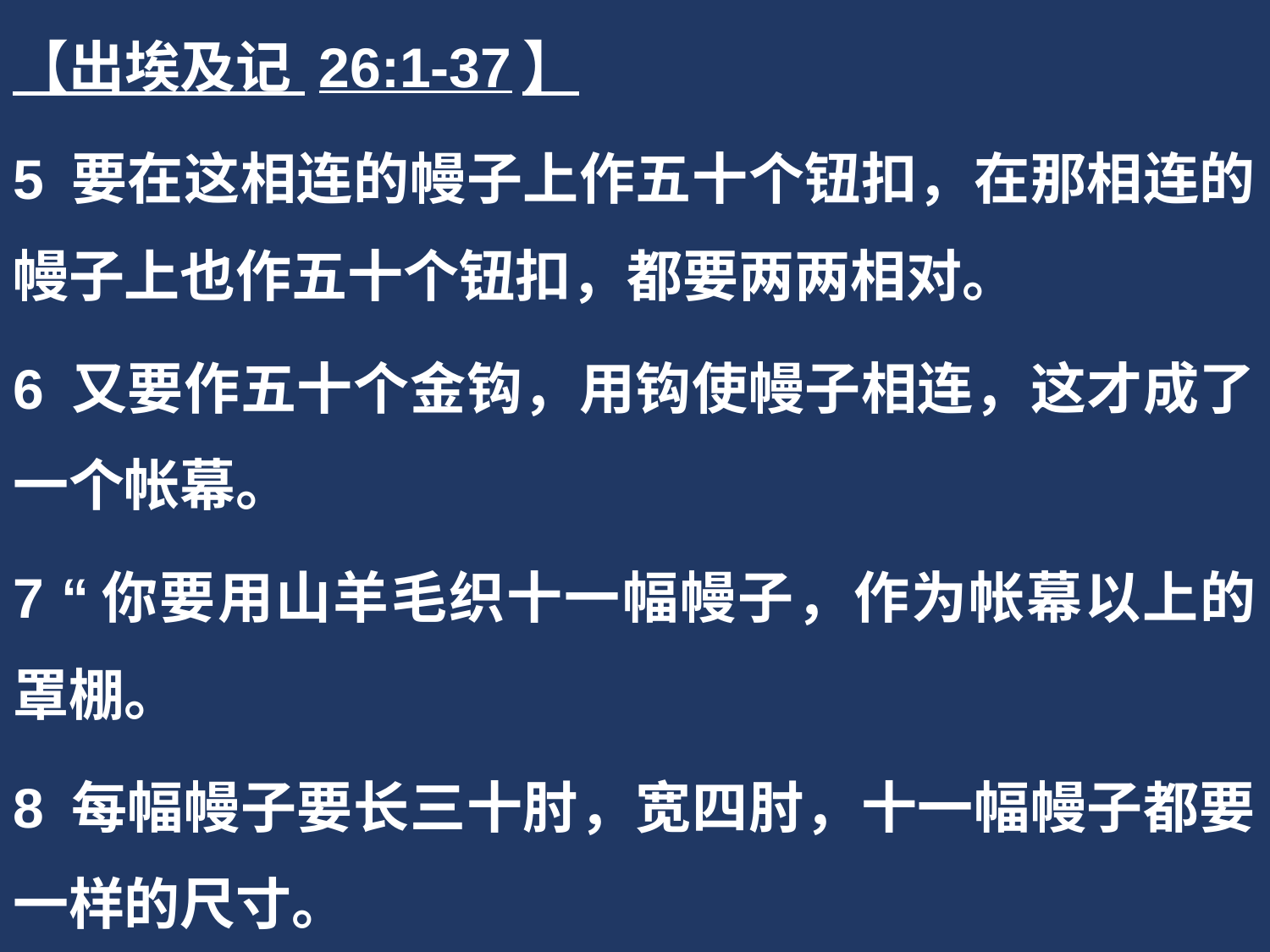

【出埃及记 26:1-37】
5 要在这相连的幔子上作五十个钮扣，在那相连的幔子上也作五十个钮扣，都要两两相对。
6 又要作五十个金钩，用钩使幔子相连，这才成了一个帐幕。
7 “你要用山羊毛织十一幅幔子，作为帐幕以上的罩棚。
8 每幅幔子要长三十肘，宽四肘，十一幅幔子都要一样的尺寸。